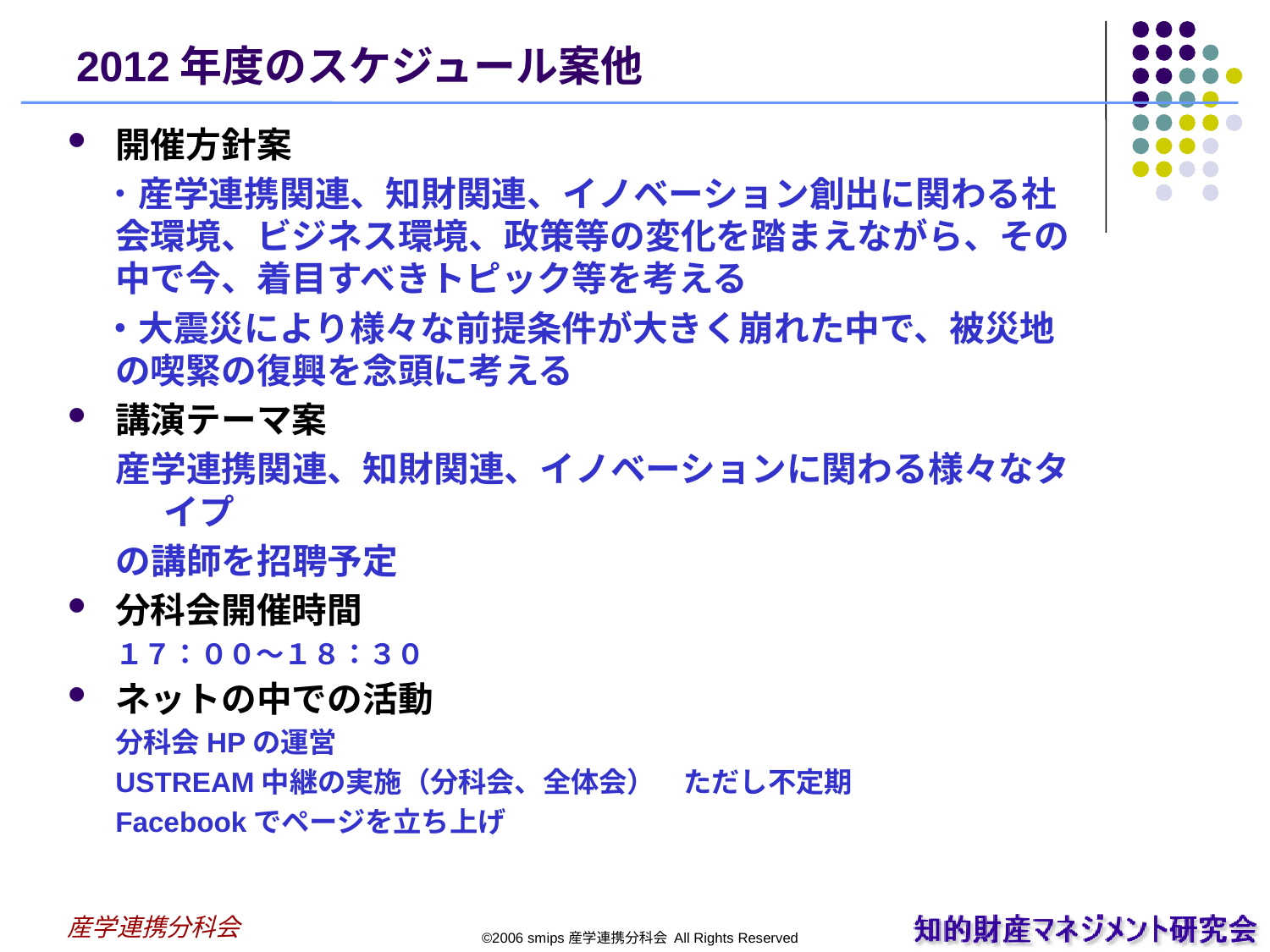

2012年度のスケジュール案他
開催方針案
　・産学連携関連、知財関連、イノベーション創出に関わる社会環境、ビジネス環境、政策等の変化を踏まえながら、その中で今、着目すべきトピック等を考える
　・大震災により様々な前提条件が大きく崩れた中で、被災地の喫緊の復興を念頭に考える
講演テーマ案
産学連携関連、知財関連、イノベーションに関わる様々なタイプ
の講師を招聘予定
分科会開催時間
１７：００～１８：３０
ネットの中での活動
分科会HPの運営
USTREAM中継の実施（分科会、全体会）　ただし不定期
Facebookでページを立ち上げ